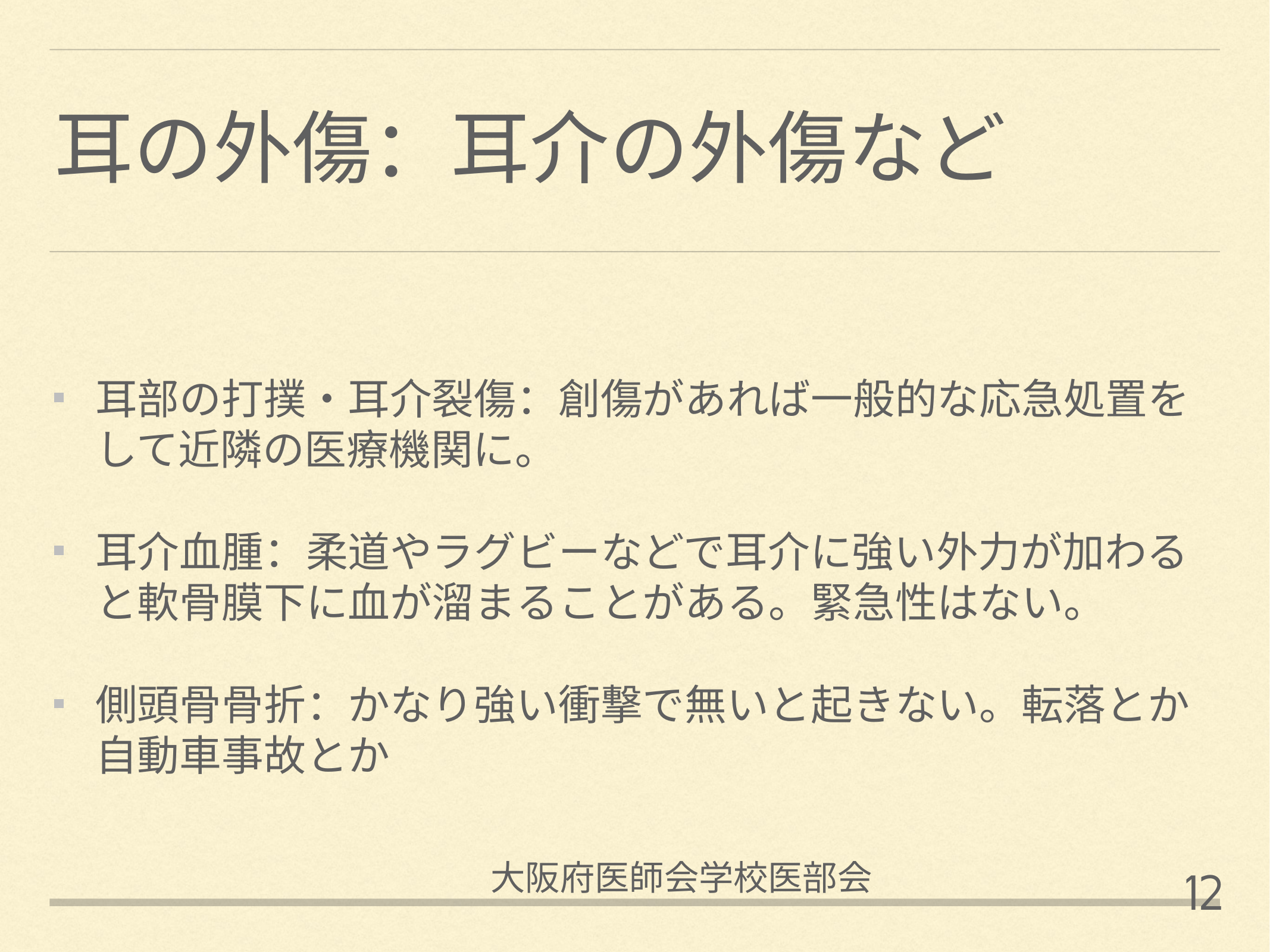

# 耳の外傷：耳介の外傷など
耳部の打撲・耳介裂傷：創傷があれば一般的な応急処置をして近隣の医療機関に。
耳介血腫：柔道やラグビーなどで耳介に強い外力が加わると軟骨膜下に血が溜まることがある。緊急性はない。
側頭骨骨折：かなり強い衝撃で無いと起きない。転落とか自動車事故とか
大阪府医師会学校医部会
12